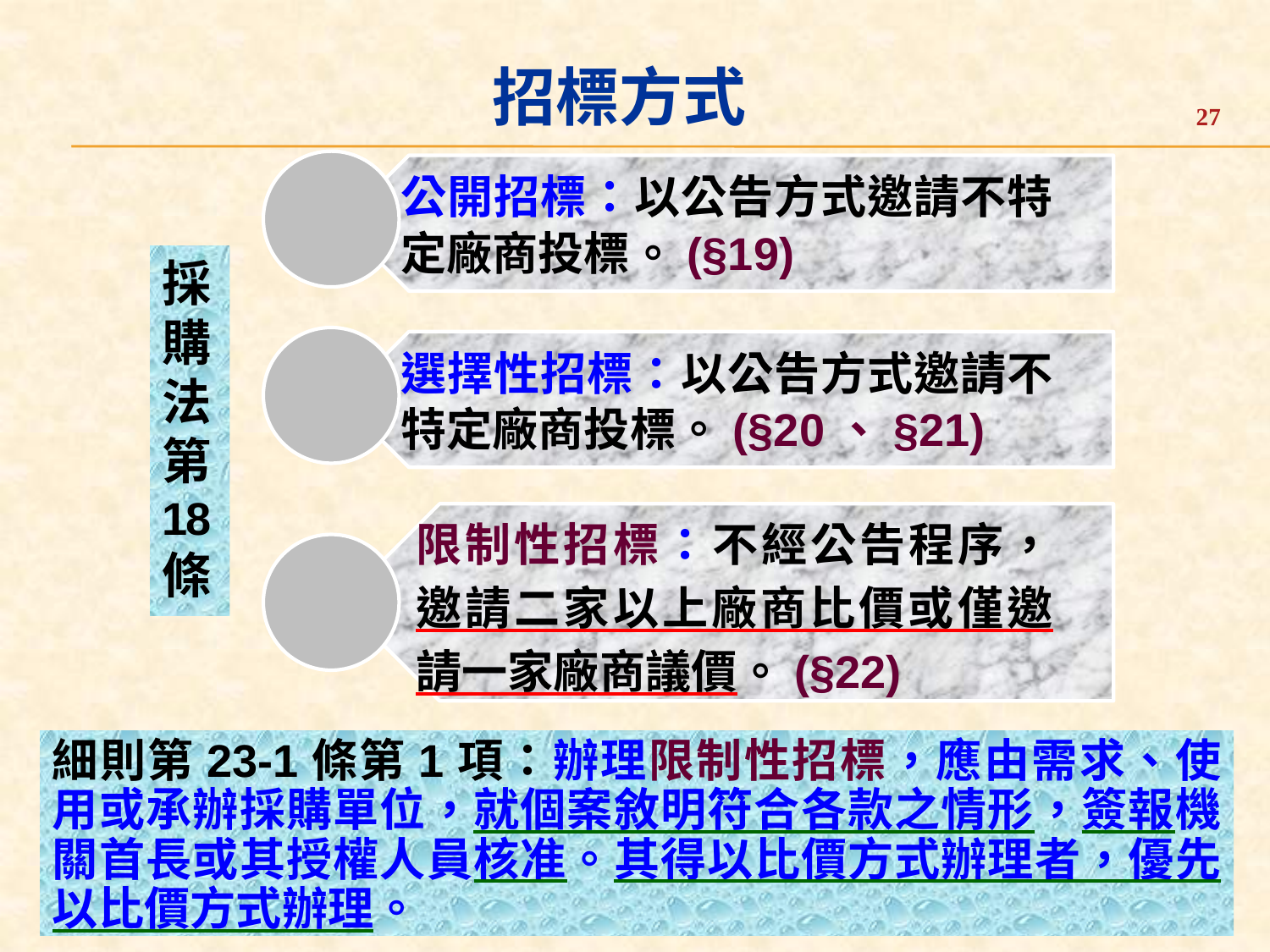

招標方式
27
公開招標：以公告方式邀請不特定廠商投標。(§19)
選擇性招標：以公告方式邀請不特定廠商投標。(§20、§21)
限制性招標：不經公告程序，邀請二家以上廠商比價或僅邀請一家廠商議價。(§22)
採購法第18條
細則第23-1條第1項：辦理限制性招標，應由需求、使用或承辦採購單位，就個案敘明符合各款之情形，簽報機關首長或其授權人員核准。其得以比價方式辦理者，優先以比價方式辦理。